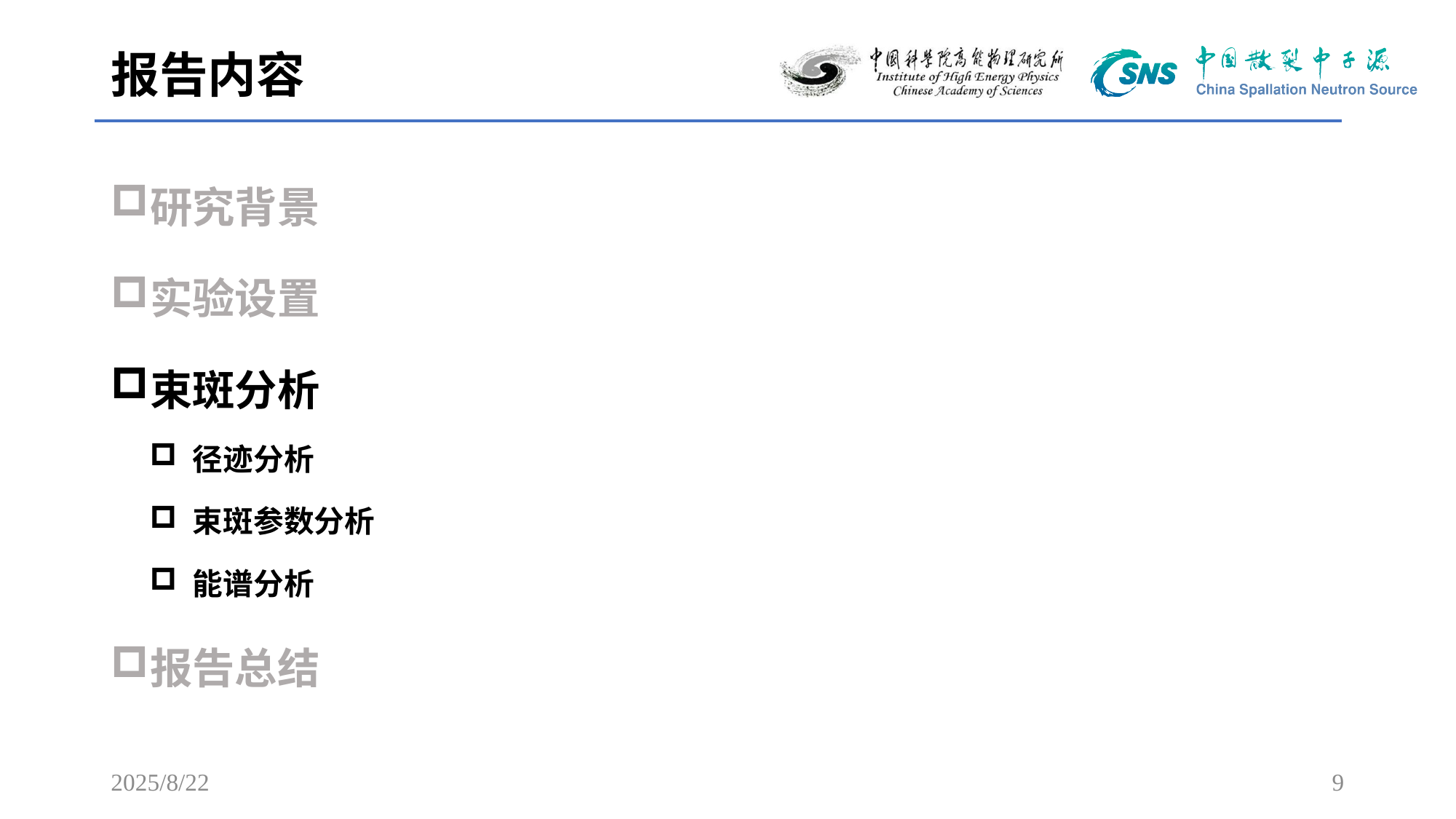

# 报告内容
研究背景
实验设置
束斑分析
径迹分析
束斑参数分析
能谱分析
报告总结
2025/8/22
9